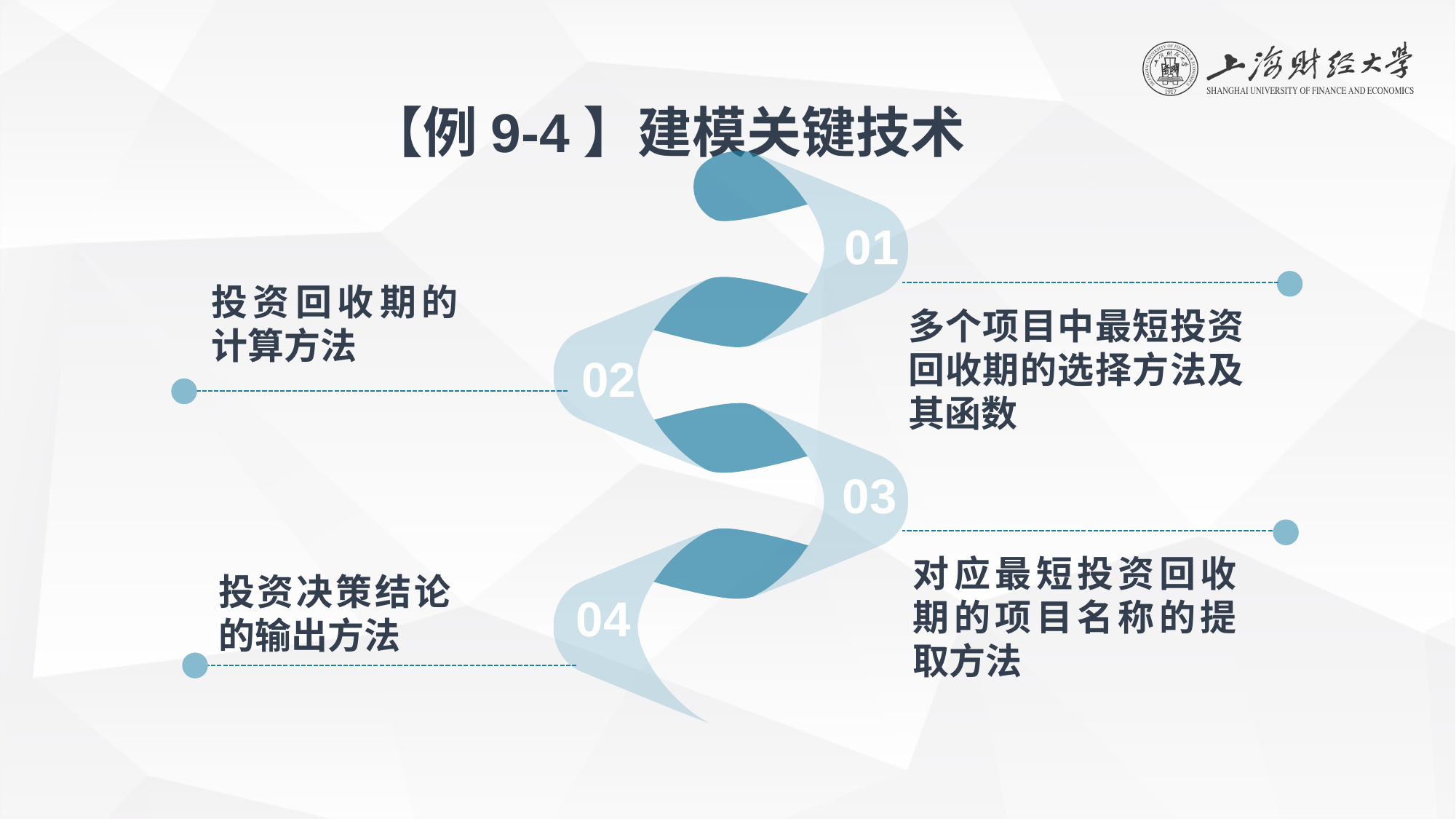

【例9-4】建模关键技术

01

投资回收期的计算方法

多个项目中最短投资回收期的选择方法及其函数

02

03

对应最短投资回收期的项目名称的提取方法
投资决策结论的输出方法
04